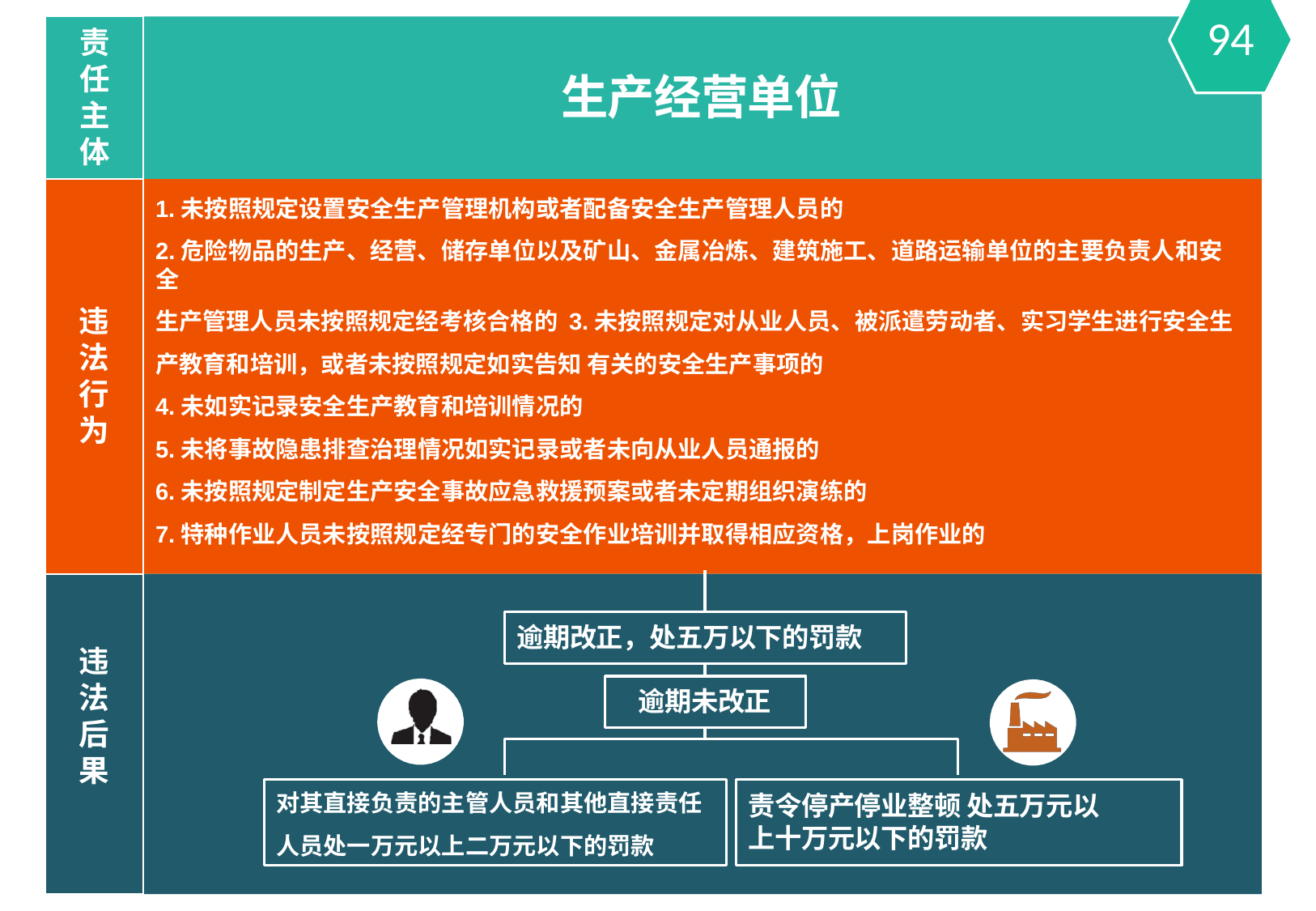

94

责 任 主 体
生产经营单位

1.未按照规定设置安全生产管理机构或者配备安全生产管理人员的
2.危险物品的生产、经营、储存单位以及矿山、金属冶炼、建筑施工、道路运输单位的主要负责人和安全
生产管理人员未按照规定经考核合格的 3.未按照规定对从业人员、被派遣劳动者、实习学生进行安全生产教育和培训，或者未按照规定如实告知 有关的安全生产事项的
4.未如实记录安全生产教育和培训情况的
5.未将事故隐患排查治理情况如实记录或者未向从业人员通报的
6.未按照规定制定生产安全事故应急救援预案或者未定期组织演练的
7.特种作业人员未按照规定经专门的安全作业培训并取得相应资格，上岗作业的
违 法 行 为

逾期改正，处五万以下的罚款
违 法 后 果

逾期未改正

对其直接负责的主管人员和其他直接责任 人员处一万元以上二万元以下的罚款

责令停产停业整顿 处五万元以上十万元以下的罚款